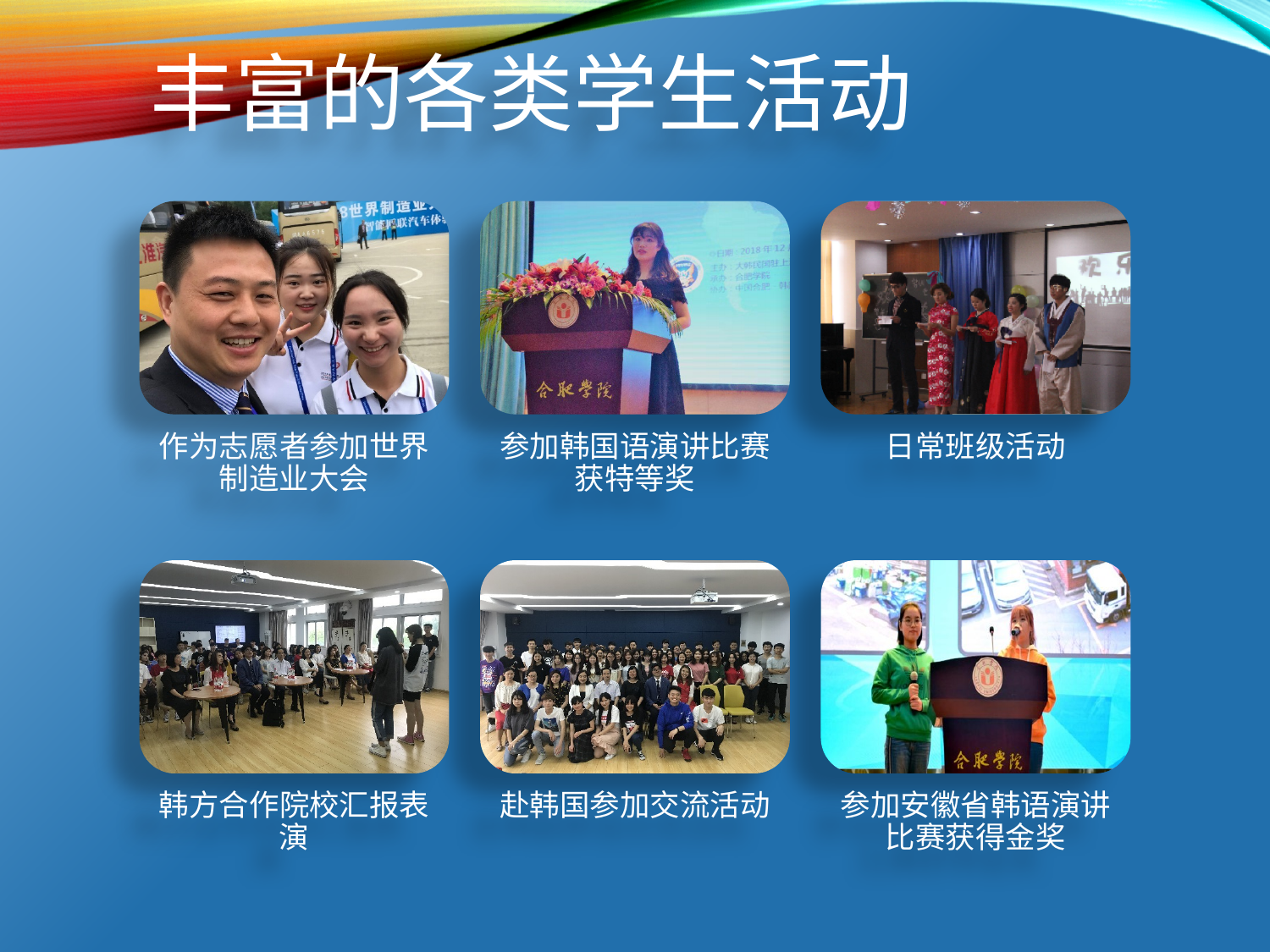

丰富的各类学生活动
作为志愿者参加世界制造业大会
参加韩国语演讲比赛获特等奖
日常班级活动
韩方合作院校汇报表演
赴韩国参加交流活动
参加安徽省韩语演讲比赛获得金奖